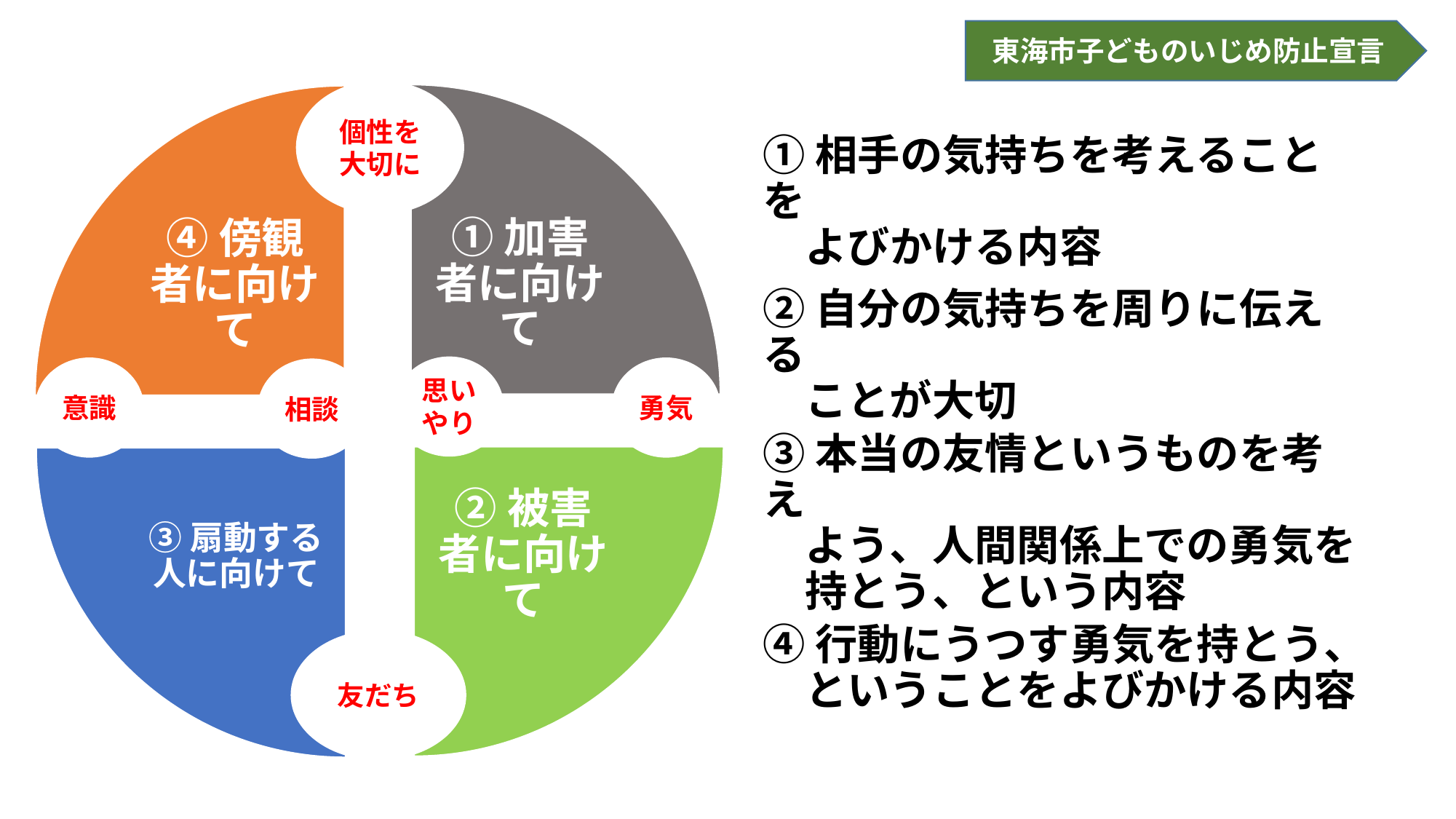

東海市子どものいじめ防止宣言
個性を
大切に
①加害者に向けて

④傍観者に向けて
# ①相手の気持ちを考えることを 　よびかける内容

②自分の気持ちを周りに伝える
　ことが大切
思いやり
意識
勇気
相談
③本当の友情というものを考え
　よう、人間関係上での勇気を
　持とう、という内容
②被害者に向けて
③扇動する人に向けて
④行動にうつす勇気を持とう、
　ということをよびかける内容
友だち